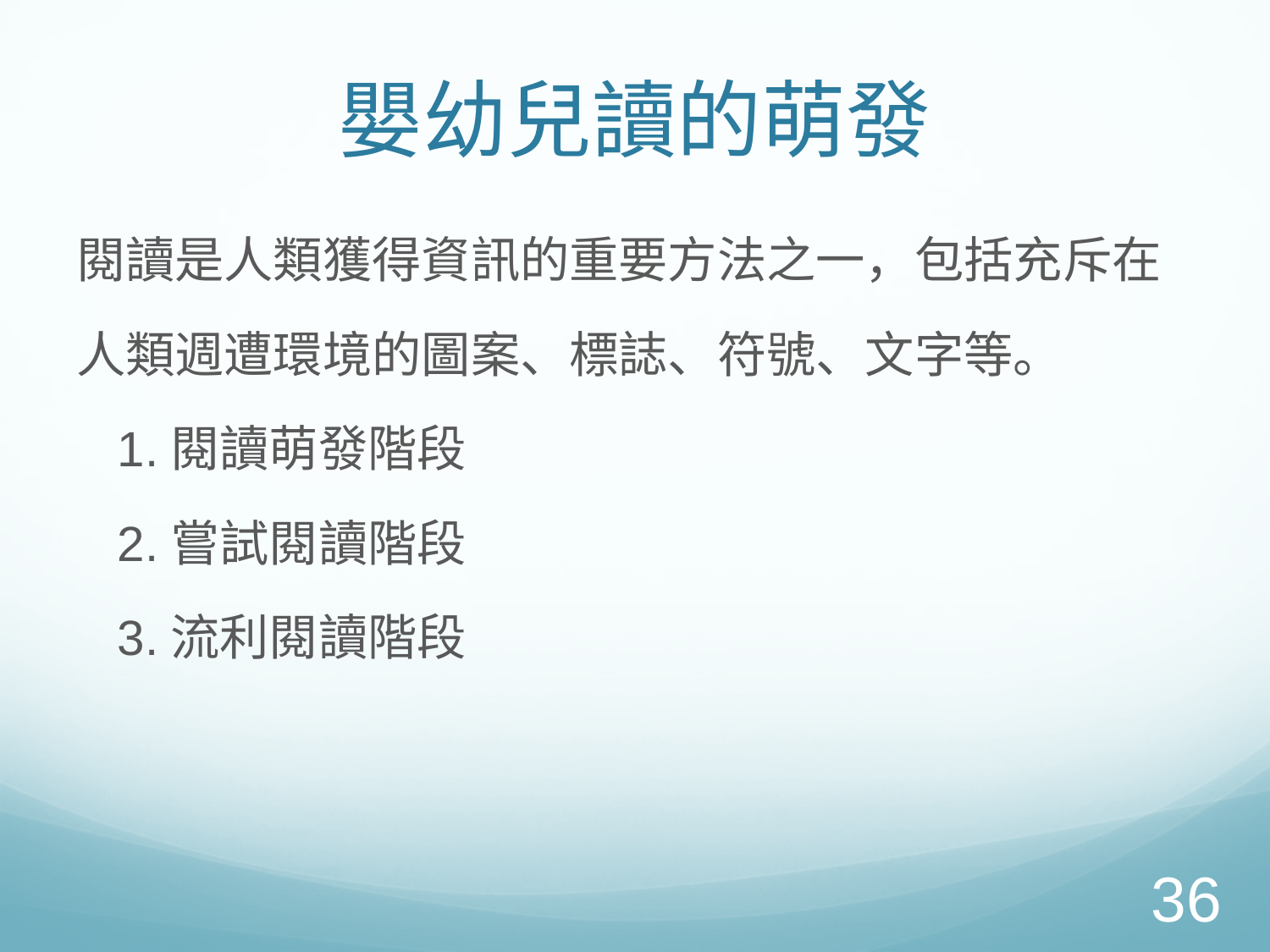

嬰幼兒讀的萌發
閱讀是人類獲得資訊的重要方法之一，包括充斥在
人類週遭環境的圖案、標誌、符號、文字等。
   1.閱讀萌發階段
   2.嘗試閱讀階段
   3.流利閱讀階段
36